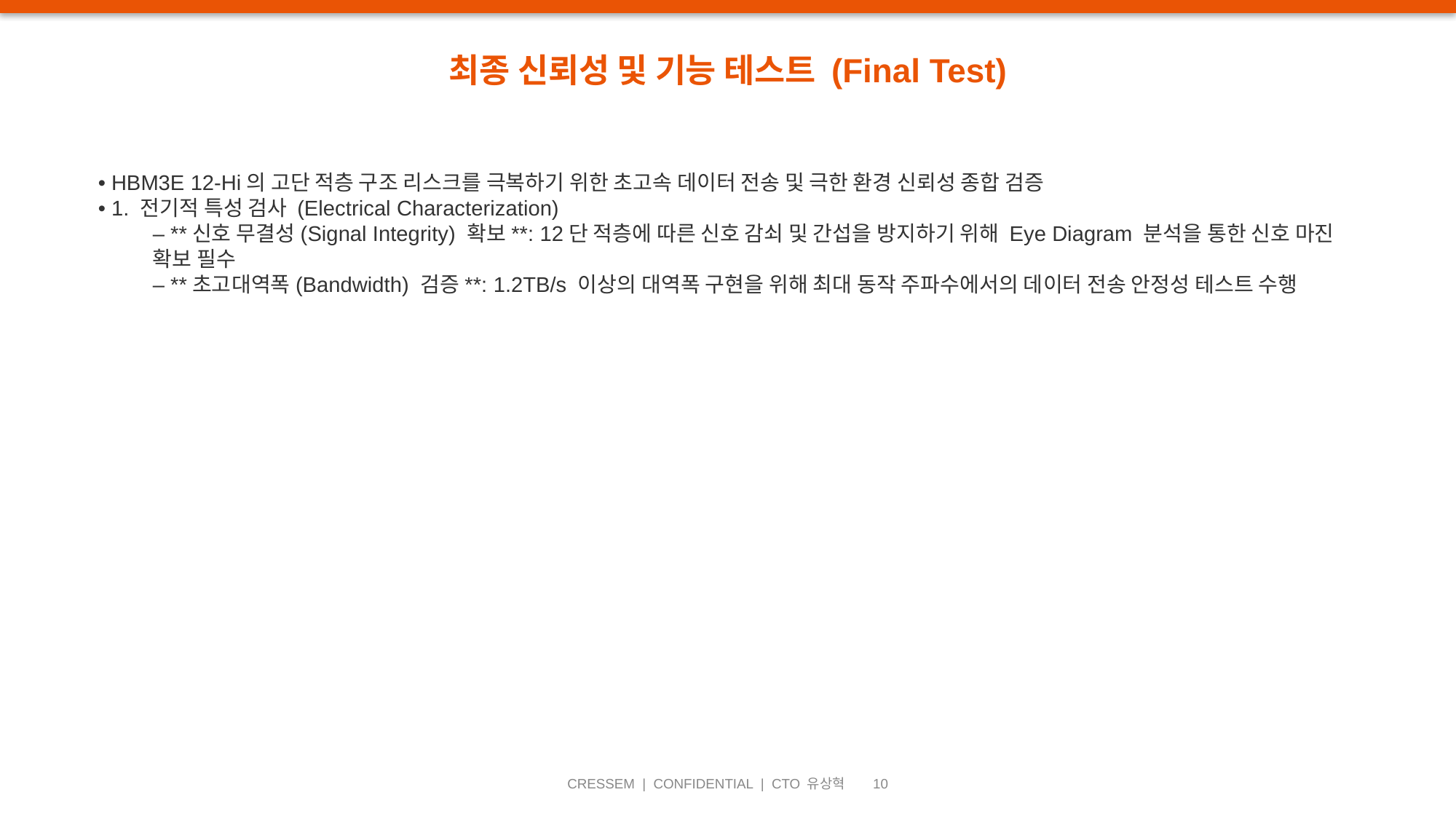

최종 신뢰성 및 기능 테스트 (Final Test)
• HBM3E 12-Hi의 고단 적층 구조 리스크를 극복하기 위한 초고속 데이터 전송 및 극한 환경 신뢰성 종합 검증
• 1. 전기적 특성 검사 (Electrical Characterization)
– **신호 무결성(Signal Integrity) 확보**: 12단 적층에 따른 신호 감쇠 및 간섭을 방지하기 위해 Eye Diagram 분석을 통한 신호 마진 확보 필수
– **초고대역폭(Bandwidth) 검증**: 1.2TB/s 이상의 대역폭 구현을 위해 최대 동작 주파수에서의 데이터 전송 안정성 테스트 수행
CRESSEM  |  CONFIDENTIAL  |  CTO 유상혁        10